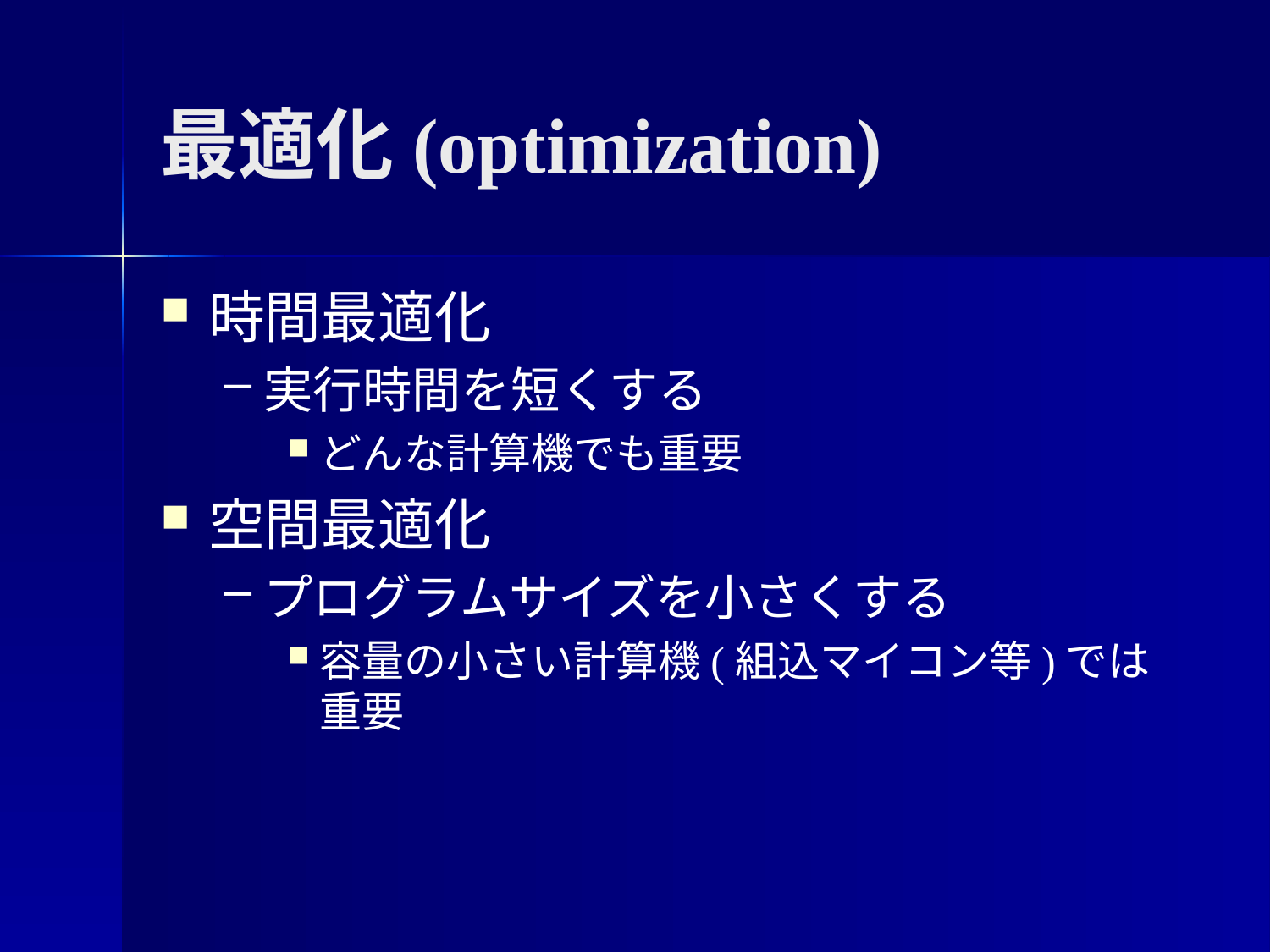

最適化(optimization)
時間最適化
実行時間を短くする
どんな計算機でも重要
空間最適化
プログラムサイズを小さくする
容量の小さい計算機(組込マイコン等)では重要